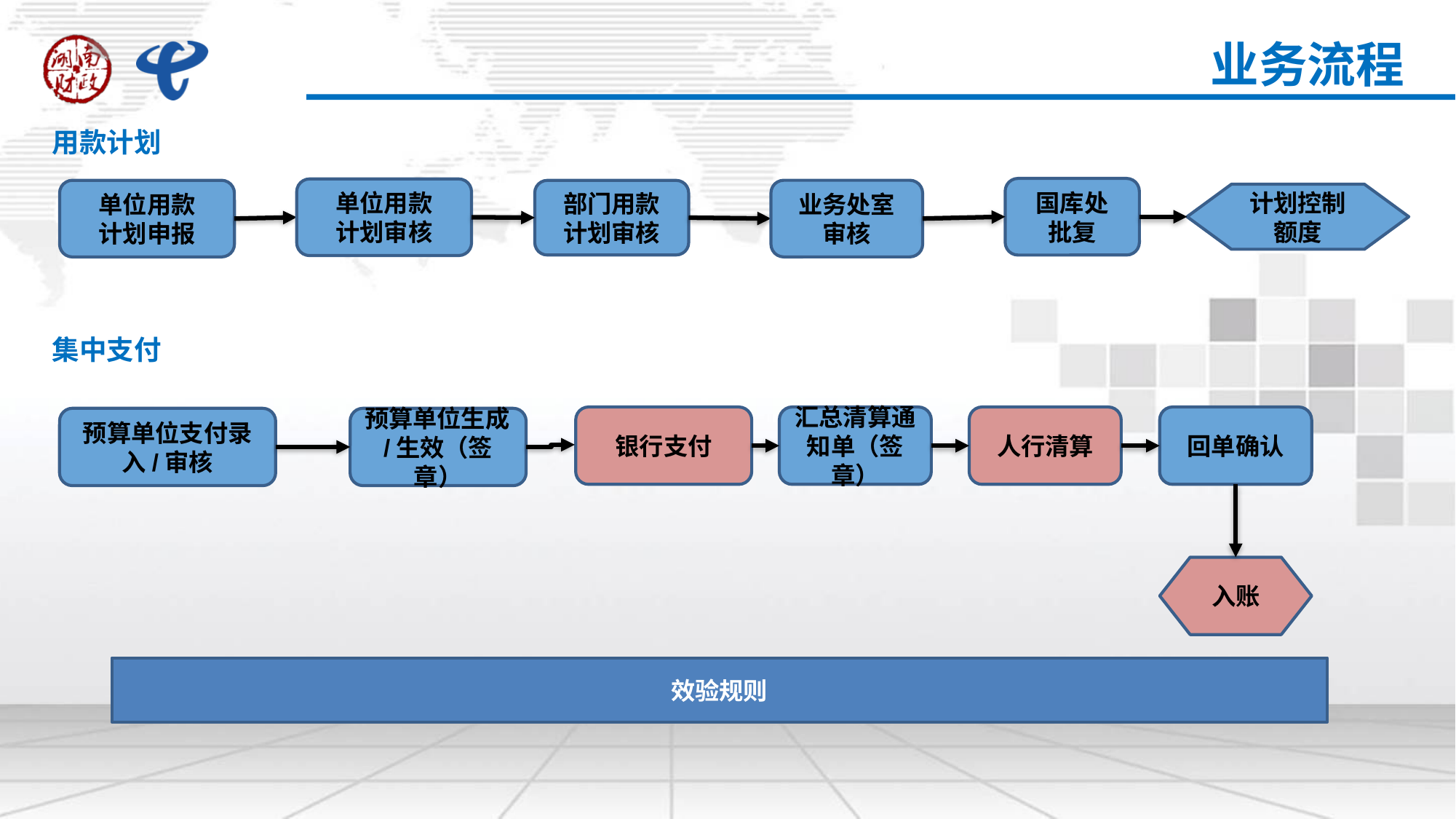

业务流程
用款计划
国库处
批复
单位用款
计划审核
业务处室
审核
单位用款
计划申报
部门用款
计划审核
计划控制额度
集中支付
银行支付
汇总清算通知单（签章）
人行清算
回单确认
预算单位支付录入/审核
预算单位生成/生效（签章）
入账

效验规则